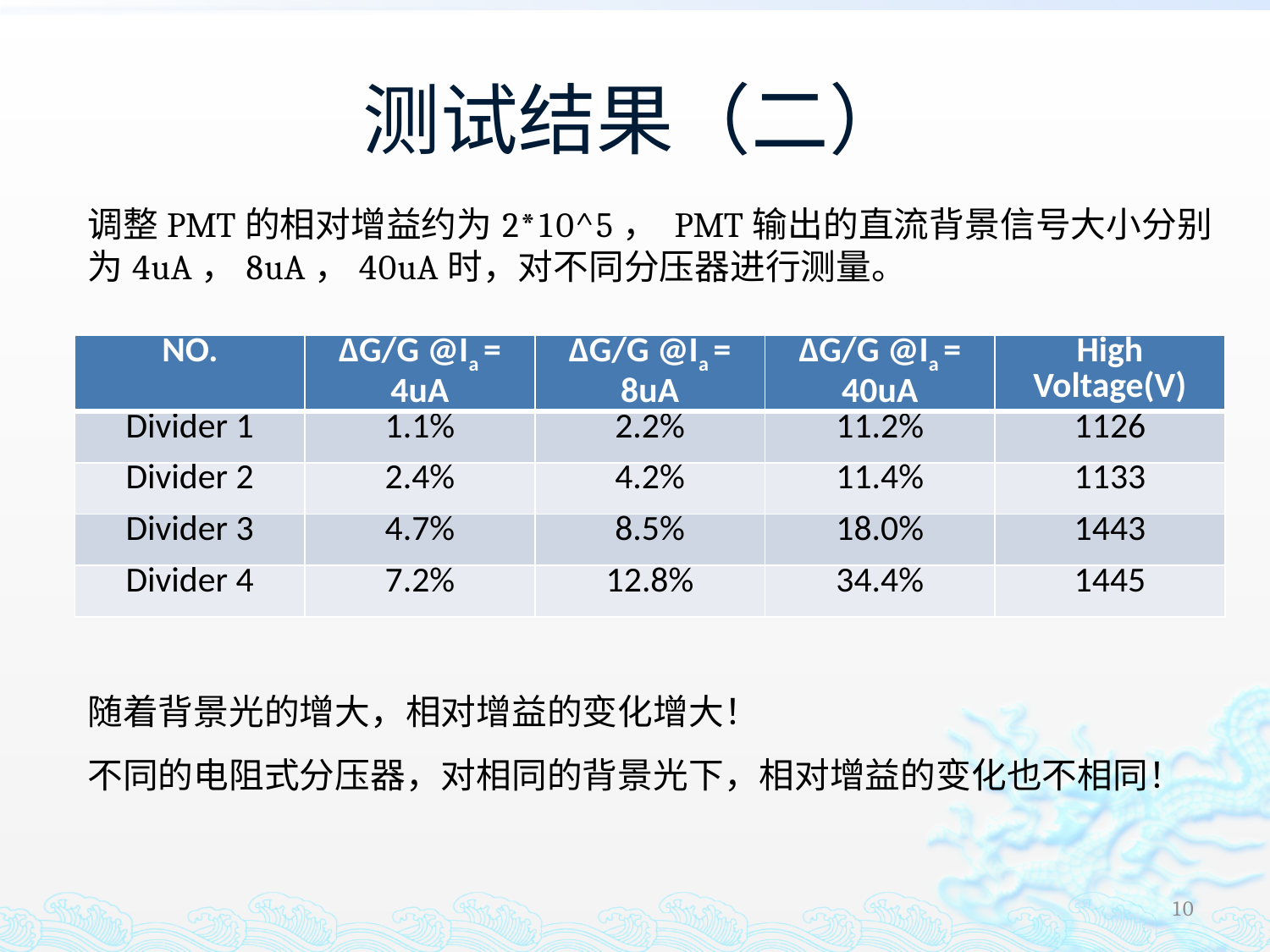

# 测试结果（二）
调整PMT的相对增益约为2*10^5， PMT输出的直流背景信号大小分别为4uA，8uA，40uA时，对不同分压器进行测量。

随着背景光的增大，相对增益的变化增大！
不同的电阻式分压器，对相同的背景光下，相对增益的变化也不相同！
| NO. | ΔG/G @Ia = 4uA | ΔG/G @Ia = 8uA | ΔG/G @Ia = 40uA | High Voltage(V) |
| --- | --- | --- | --- | --- |
| Divider 1 | 1.1% | 2.2% | 11.2% | 1126 |
| Divider 2 | 2.4% | 4.2% | 11.4% | 1133 |
| Divider 3 | 4.7% | 8.5% | 18.0% | 1443 |
| Divider 4 | 7.2% | 12.8% | 34.4% | 1445 |
10